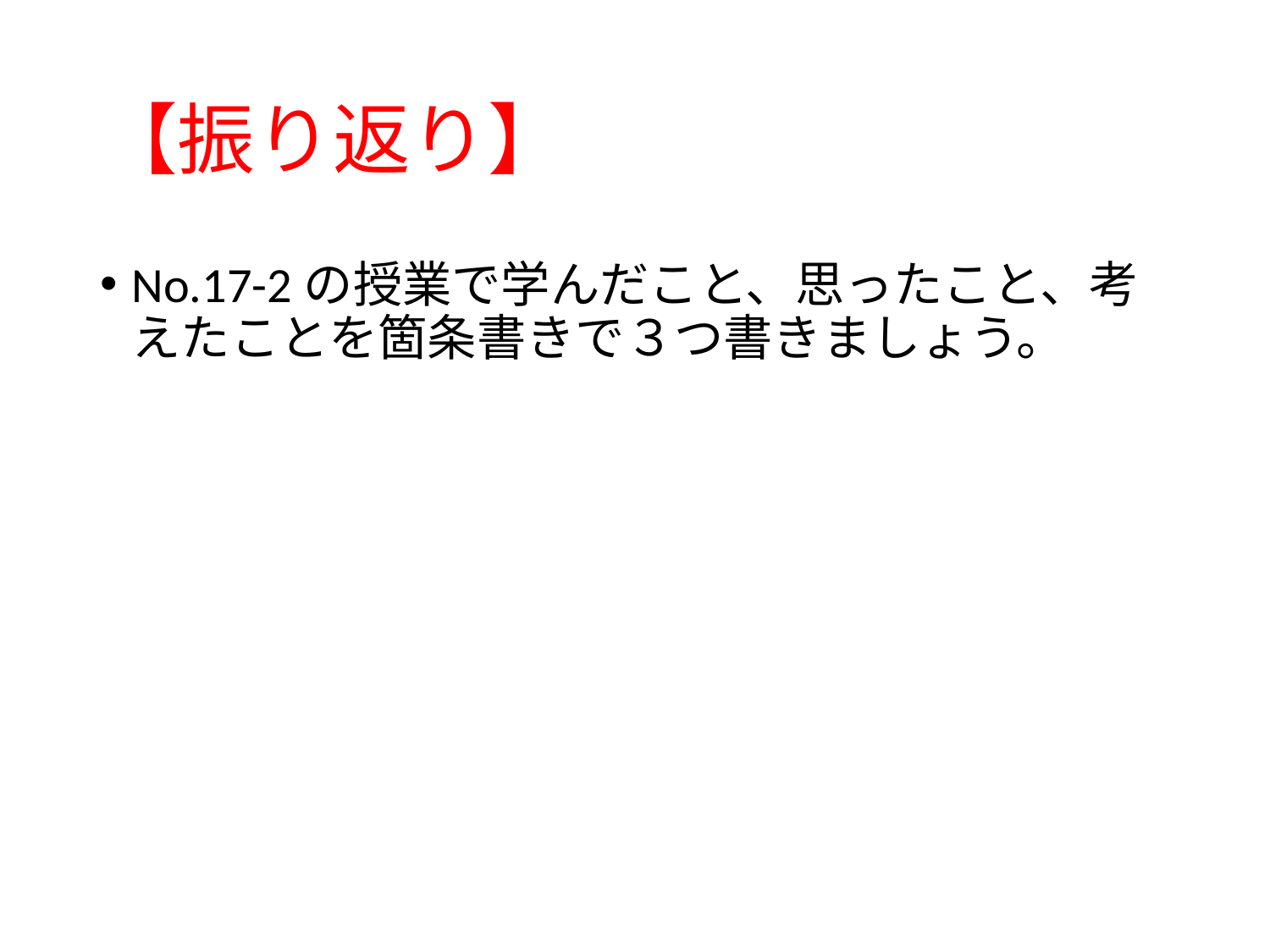

# 【振り返り】
No.17-2の授業で学んだこと、思ったこと、考えたことを箇条書きで３つ書きましょう。